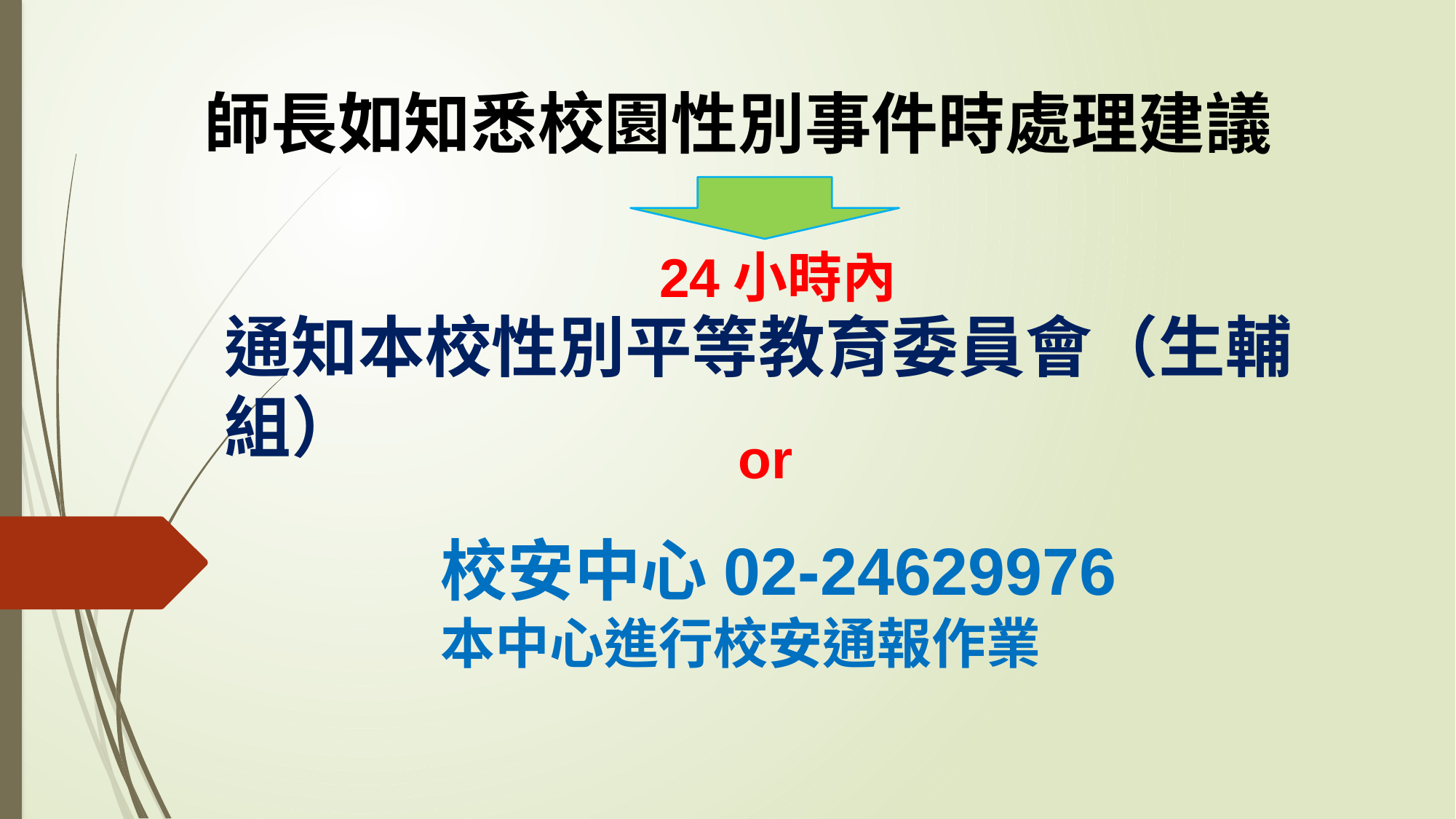

師長如知悉校園性別事件時處理建議

24小時內
通知本校性別平等教育委員會（生輔組）
or
校安中心02-24629976
本中心進行校安通報作業